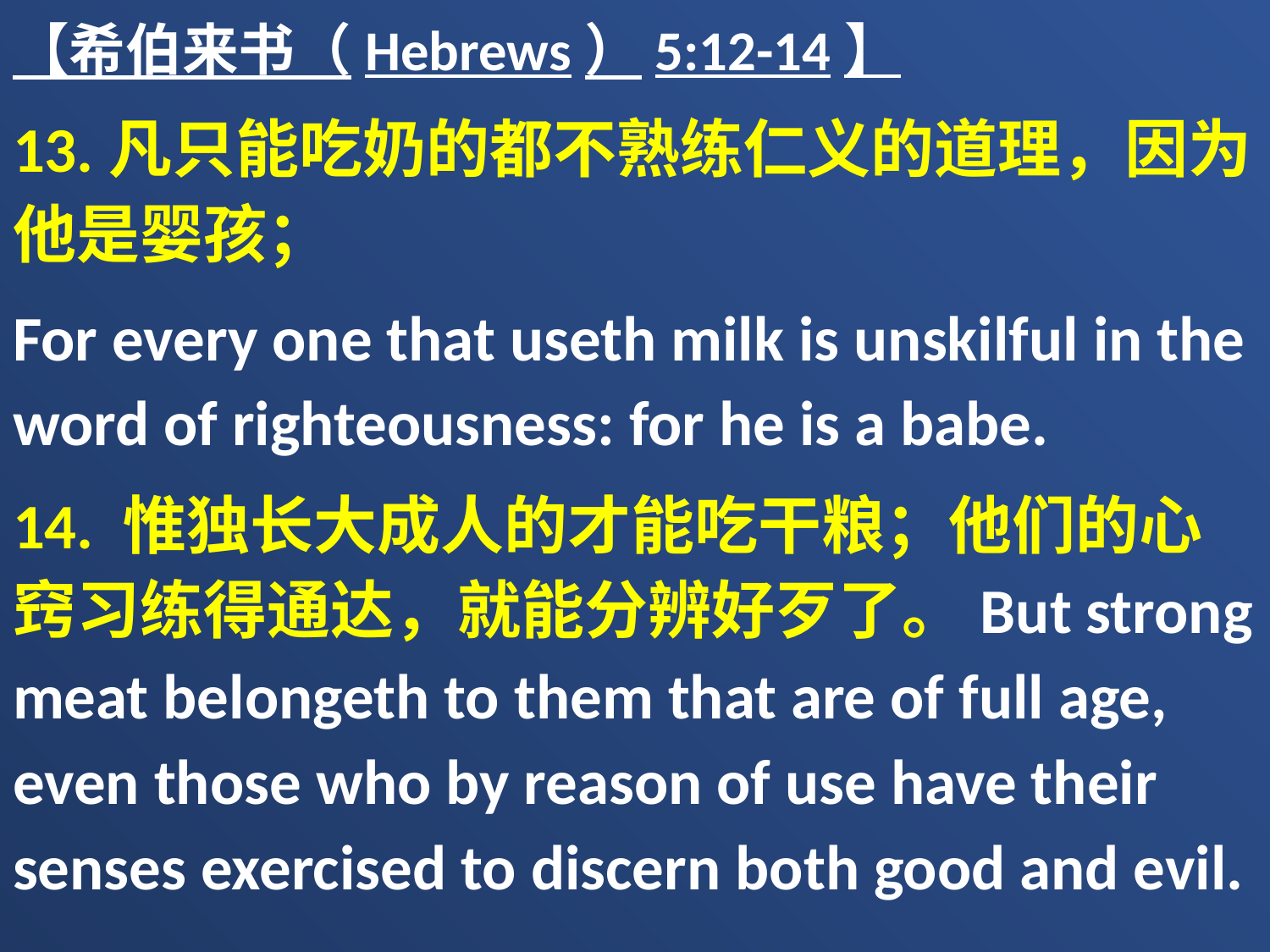

【希伯来书（Hebrews）5:12-14】
13.凡只能吃奶的都不熟练仁义的道理，因为他是婴孩；
For every one that useth milk is unskilful in the word of righteousness: for he is a babe.
14. 惟独长大成人的才能吃干粮；他们的心窍习练得通达，就能分辨好歹了。But strong meat belongeth to them that are of full age, even those who by reason of use have their senses exercised to discern both good and evil.